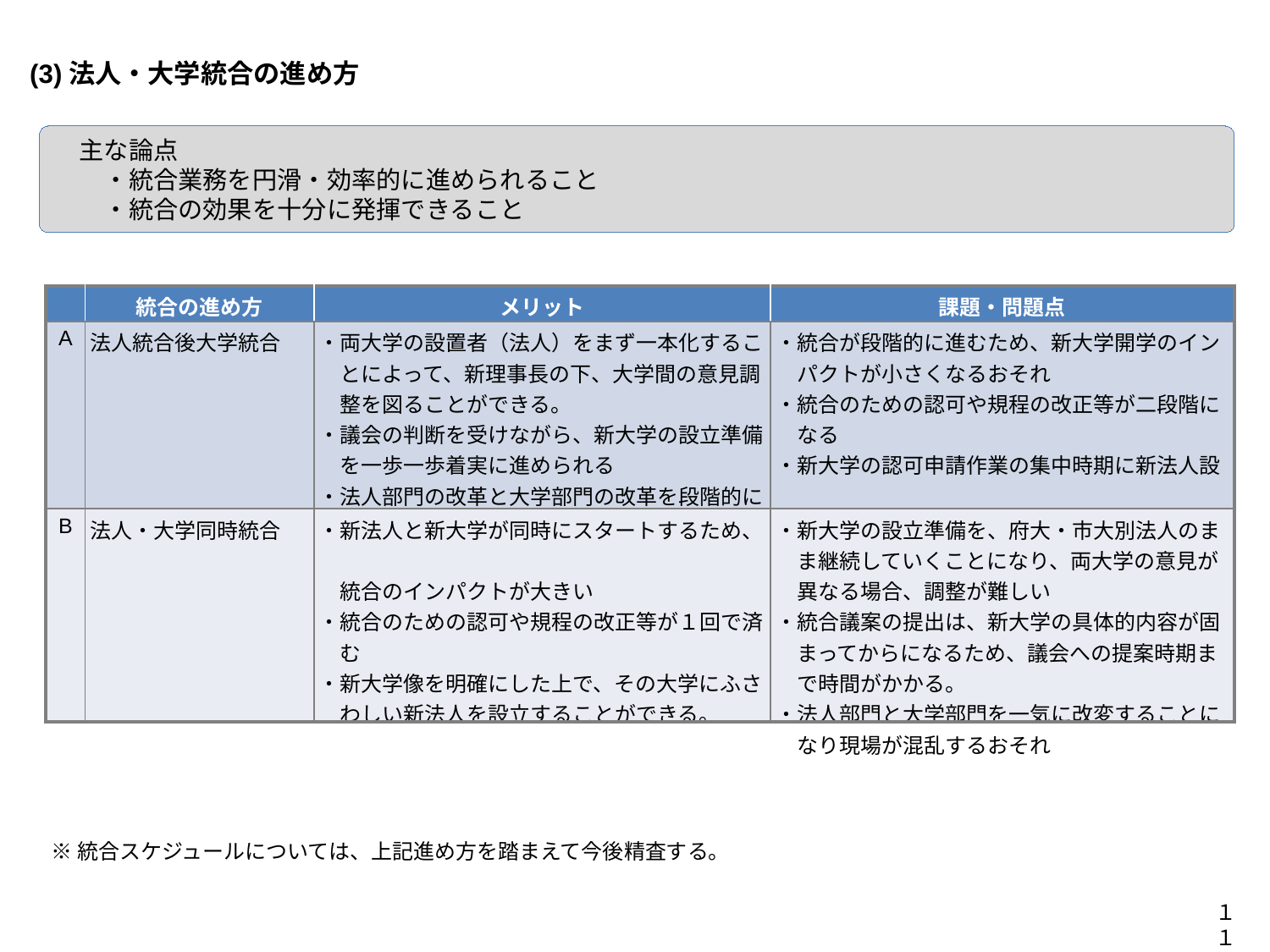

(3)法人・大学統合の進め方
　主な論点
　　・統合業務を円滑・効率的に進められること
　　・統合の効果を十分に発揮できること
|  | 統合の進め方 | メリット | 課題・問題点 |
| --- | --- | --- | --- |
| A | 法人統合後大学統合 | ・両大学の設置者（法人）をまず一本化するこ 　とによって、新理事長の下、大学間の意見調 　整を図ることができる。 ・議会の判断を受けながら、新大学の設立準備 　を一歩一歩着実に進められる ・法人部門の改革と大学部門の改革を段階的に 　進めることができる。 | ・統合が段階的に進むため、新大学開学のイン 　パクトが小さくなるおそれ ・統合のための認可や規程の改正等が二段階に 　なる ・新大学の認可申請作業の集中時期に新法人設 　立が重なり現場が混乱するおそれ |
| B | 法人・大学同時統合 | ・新法人と新大学が同時にスタートするため、　 　統合のインパクトが大きい ・統合のための認可や規程の改正等が１回で済 　む ・新大学像を明確にした上で、その大学にふさ 　わしい新法人を設立することができる。 | ・新大学の設立準備を、府大・市大別法人のま 　ま継続していくことになり、両大学の意見が 　異なる場合、調整が難しい ・統合議案の提出は、新大学の具体的内容が固 　まってからになるため、議会への提案時期ま 　で時間がかかる。 ・法人部門と大学部門を一気に改変することに 　なり現場が混乱するおそれ |
※統合スケジュールについては、上記進め方を踏まえて今後精査する。
１１